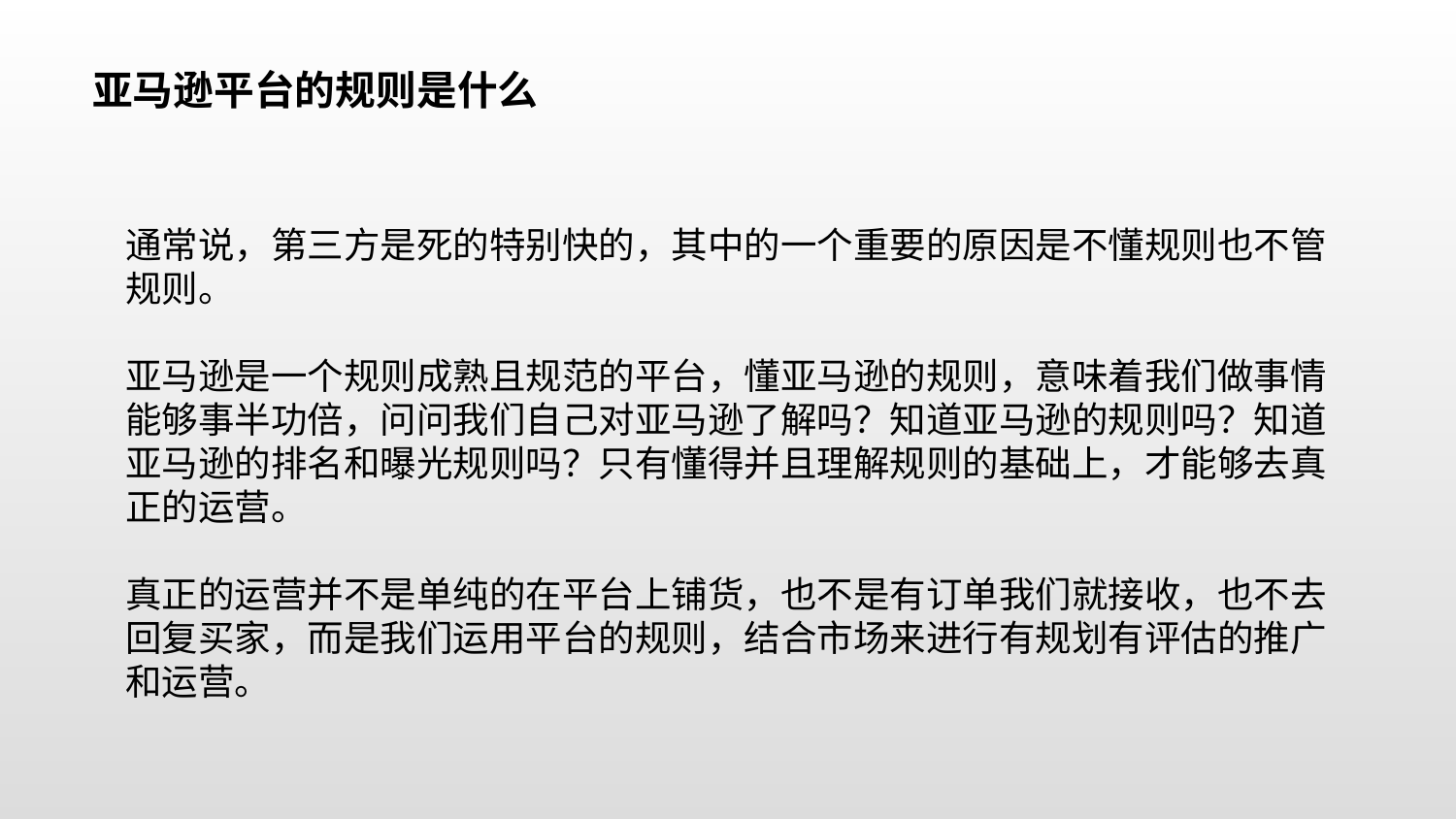

亚马逊平台的规则是什么
通常说，第三方是死的特别快的，其中的一个重要的原因是不懂规则也不管规则。

亚马逊是一个规则成熟且规范的平台，懂亚马逊的规则，意味着我们做事情能够事半功倍，问问我们自己对亚马逊了解吗？知道亚马逊的规则吗？知道亚马逊的排名和曝光规则吗？只有懂得并且理解规则的基础上，才能够去真正的运营。

真正的运营并不是单纯的在平台上铺货，也不是有订单我们就接收，也不去回复买家，而是我们运用平台的规则，结合市场来进行有规划有评估的推广和运营。